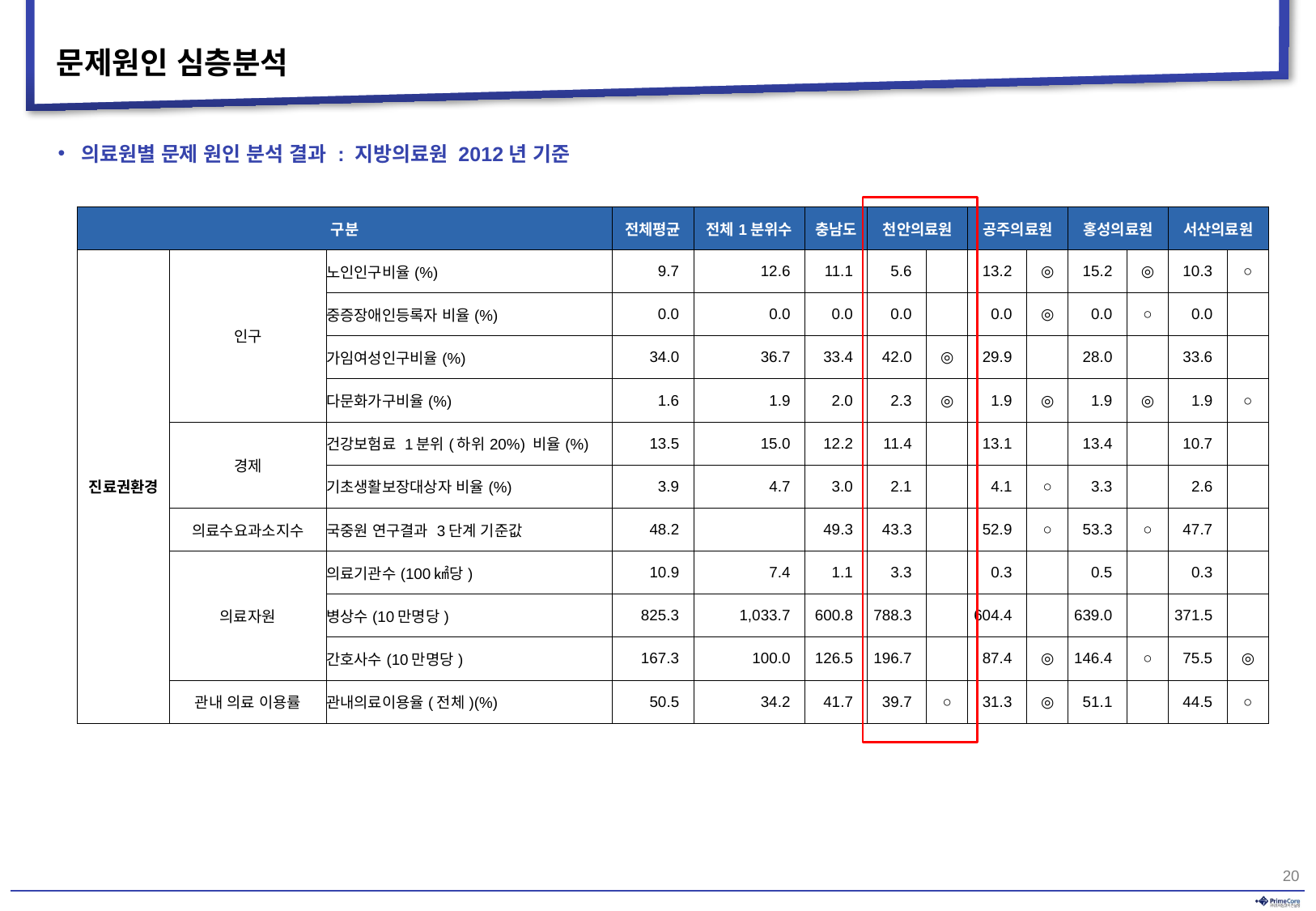

# 문제원인 심층분석
의료원별 문제 원인 분석 결과 : 지방의료원 2012년 기준

| 구분 |  |  | 전체평균 | 전체1분위수 | 충남도 | 천안의료원 |  | 공주의료원 |  | 홍성의료원 |  | 서산의료원 |  |
| --- | --- | --- | --- | --- | --- | --- | --- | --- | --- | --- | --- | --- | --- |
| 진료권환경 | 인구 | 노인인구비율(%) | 9.7 | 12.6 | 11.1 | 5.6 |  | 13.2 | ◎ | 15.2 | ◎ | 10.3 | ○ |
|  |  | 중증장애인등록자 비율(%) | 0.0 | 0.0 | 0.0 | 0.0 |  | 0.0 | ◎ | 0.0 | ○ | 0.0 |  |
|  |  | 가임여성인구비율(%) | 34.0 | 36.7 | 33.4 | 42.0 | ◎ | 29.9 |  | 28.0 |  | 33.6 |  |
|  |  | 다문화가구비율(%) | 1.6 | 1.9 | 2.0 | 2.3 | ◎ | 1.9 | ◎ | 1.9 | ◎ | 1.9 | ○ |
|  | 경제 | 건강보험료 1분위(하위20%) 비율(%) | 13.5 | 15.0 | 12.2 | 11.4 |  | 13.1 |  | 13.4 |  | 10.7 |  |
|  |  | 기초생활보장대상자 비율(%) | 3.9 | 4.7 | 3.0 | 2.1 |  | 4.1 | ○ | 3.3 |  | 2.6 |  |
|  | 의료수요과소지수 | 국중원 연구결과 3단계 기준값 | 48.2 |  | 49.3 | 43.3 |  | 52.9 | ○ | 53.3 | ○ | 47.7 |  |
|  | 의료자원 | 의료기관수(100㎢당) | 10.9 | 7.4 | 1.1 | 3.3 |  | 0.3 |  | 0.5 |  | 0.3 |  |
|  |  | 병상수(10만명당) | 825.3 | 1,033.7 | 600.8 | 788.3 |  | 604.4 |  | 639.0 |  | 371.5 |  |
|  |  | 간호사수(10만명당) | 167.3 | 100.0 | 126.5 | 196.7 |  | 87.4 | ◎ | 146.4 | ○ | 75.5 | ◎ |
|  | 관내 의료 이용률 | 관내의료이용율(전체)(%) | 50.5 | 34.2 | 41.7 | 39.7 | ○ | 31.3 | ◎ | 51.1 |  | 44.5 | ○ |